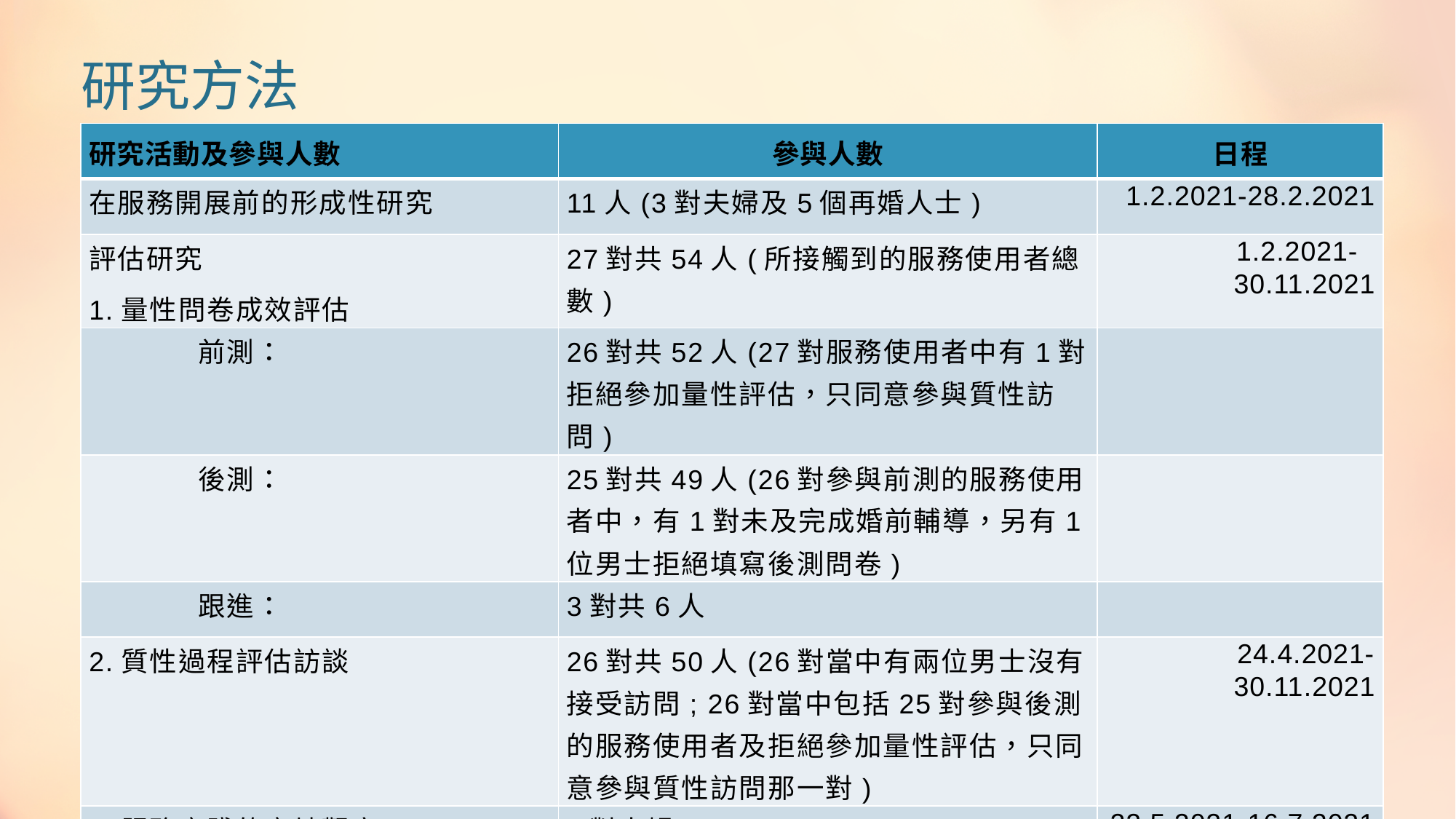

# 研究方法
| 研究活動及參與人數 | 參與人數 | 日程 |
| --- | --- | --- |
| 在服務開展前的形成性研究 | 11人(3對夫婦及5個再婚人士) | 1.2.2021-28.2.2021 |
| 評估研究 1.量性問卷成效評估 | 27對共54人(所接觸到的服務使用者總數) | 1.2.2021- 30.11.2021 |
| 前測： | 26對共52人(27對服務使用者中有1對拒絕參加量性評估，只同意參與質性訪問) |  |
| 後測： | 25對共49人(26對參與前測的服務使用者中，有1對未及完成婚前輔導，另有1位男士拒絕填寫後測問卷) |  |
| 跟進： | 3對共6人 |  |
| 2.質性過程評估訪談 | 26對共50人(26對當中有兩位男士沒有接受訪問; 26對當中包括25對參與後測的服務使用者及拒絕參加量性評估，只同意參與質性訪問那一對) | 24.4.2021-30.11.2021 |
| 3.服務實踐的實地觀察 | 3對夫婦 | 22.5.2021-16.7.2021 |
| 4.明光社再婚婚前輔導服務同工訪問 | 2位輔導員 | 23.11.2021 |